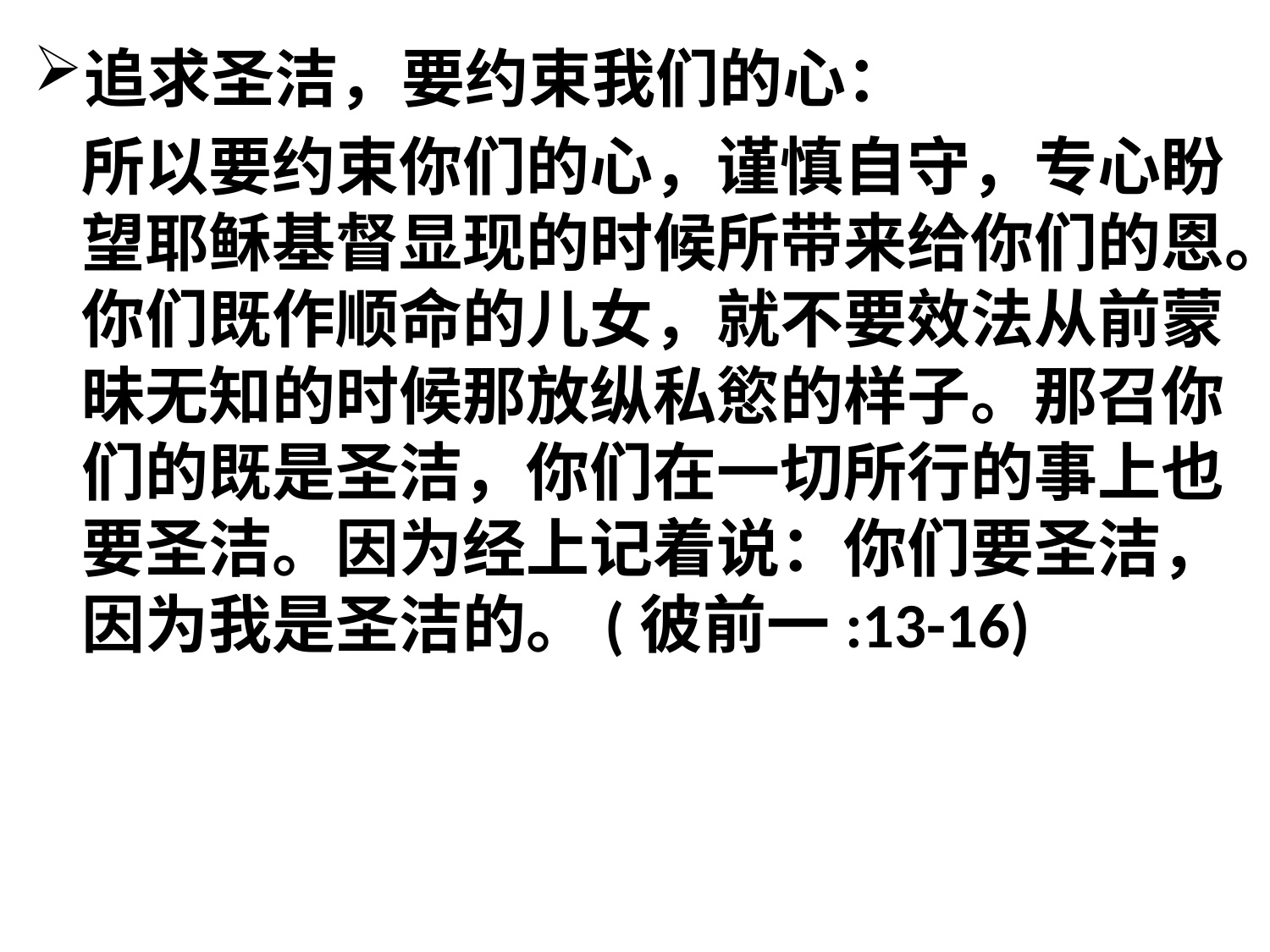

追求圣洁，要约束我们的心：
	所以要约束你们的心，谨慎自守，专心盼望耶稣基督显现的时候所带来给你们的恩。你们既作顺命的儿女，就不要效法从前蒙昧无知的时候那放纵私慾的样子。那召你们的既是圣洁，你们在一切所行的事上也要圣洁。因为经上记着说：你们要圣洁，因为我是圣洁的。(彼前一:13-16)